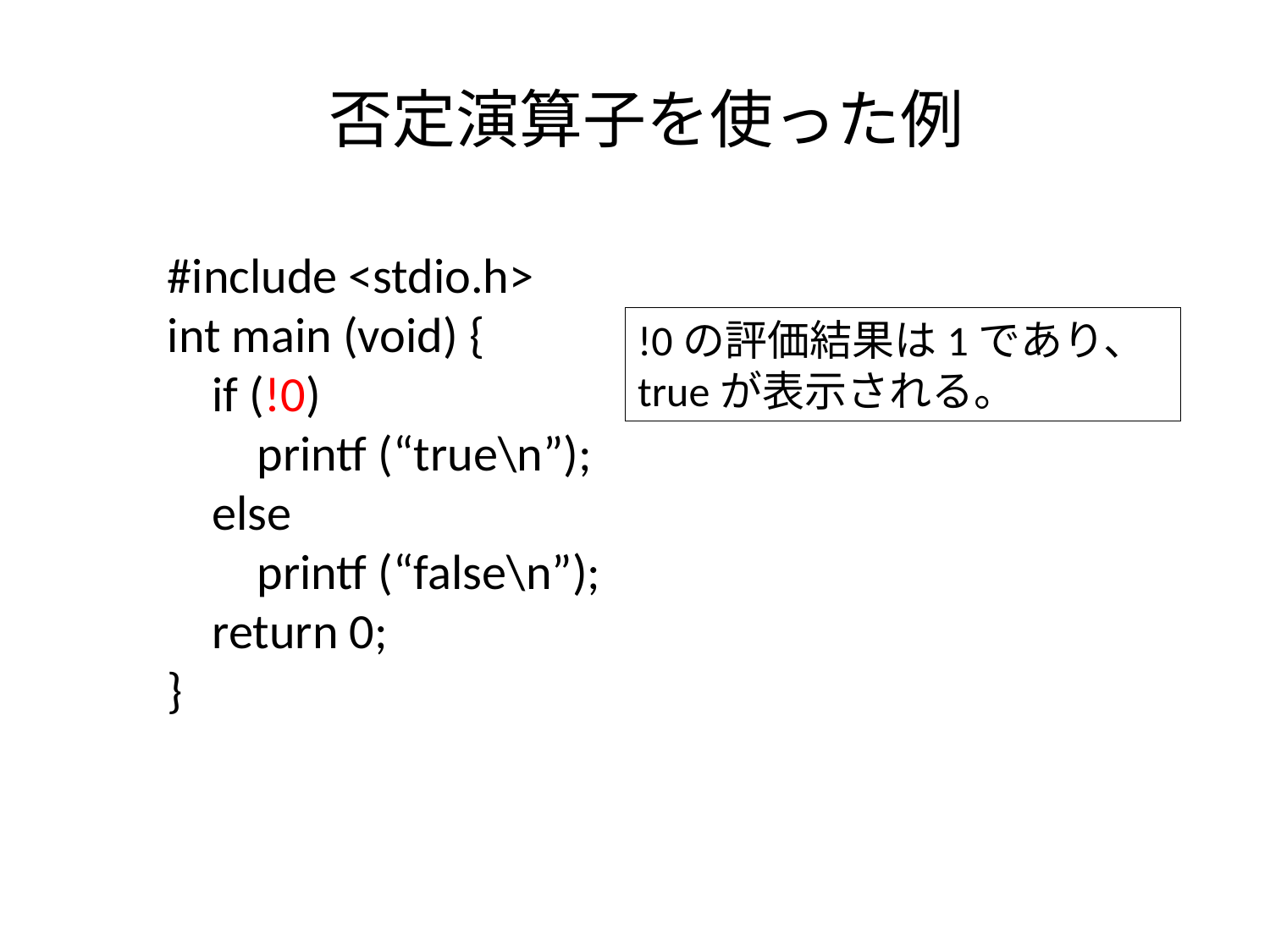

# 否定演算子を使った例
#include <stdio.h>
int main (void) {
    if (!0)
        printf (“true\n”);
    else
        printf (“false\n”);
    return 0;
}
!0の評価結果は1であり、trueが表示される。